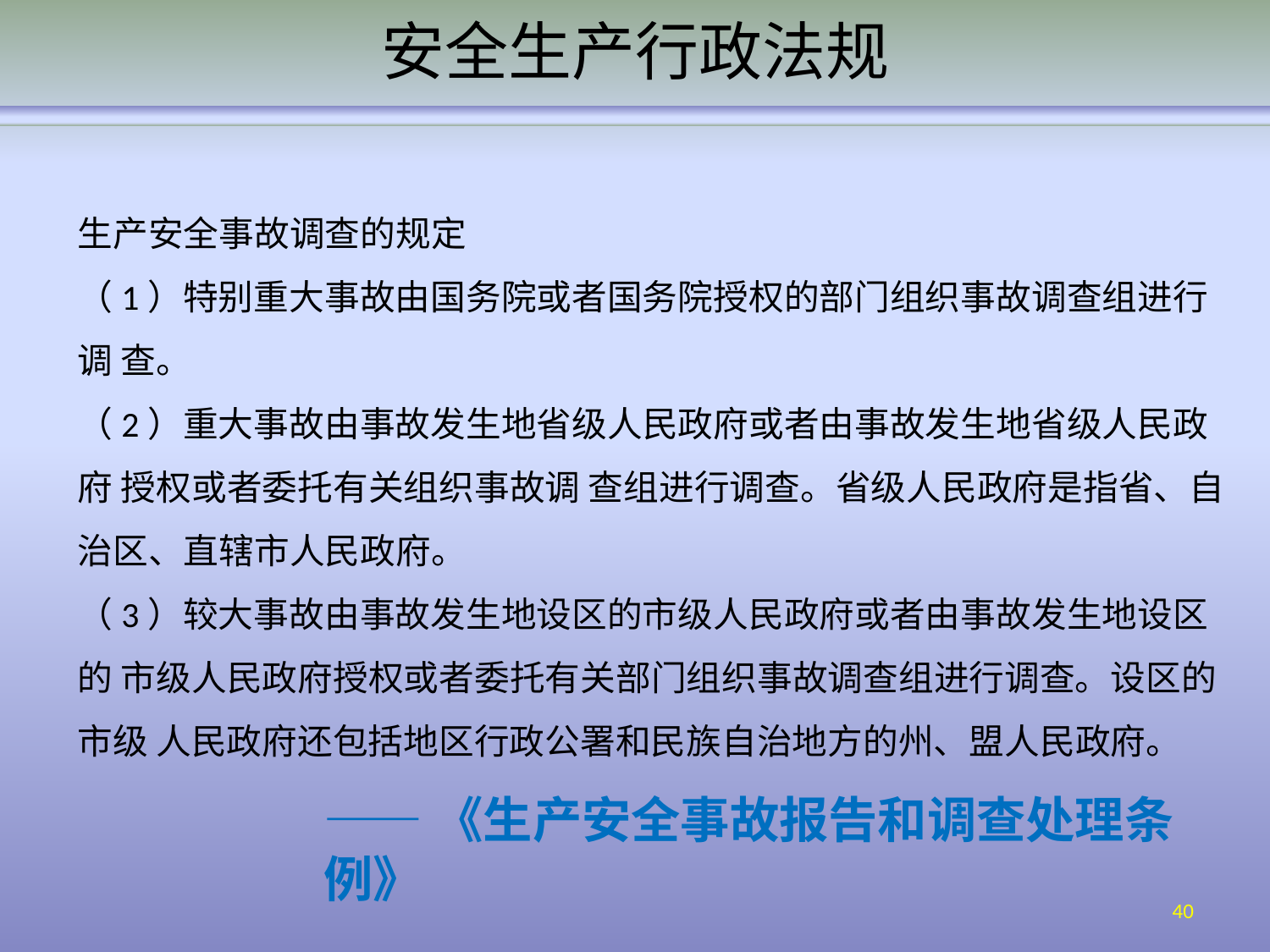

# 安全生产行政法规
生产安全事故调查的规定
（1）特别重大事故由国务院或者国务院授权的部门组织事故调查组进行调 查。
（2）重大事故由事故发生地省级人民政府或者由事故发生地省级人民政府 授权或者委托有关组织事故调 查组进行调查。省级人民政府是指省、自治区、直辖市人民政府。
（3）较大事故由事故发生地设区的市级人民政府或者由事故发生地设区的 市级人民政府授权或者委托有关部门组织事故调查组进行调查。设区的市级 人民政府还包括地区行政公署和民族自治地方的州、盟人民政府。
——《生产安全事故报告和调查处理条例》
40